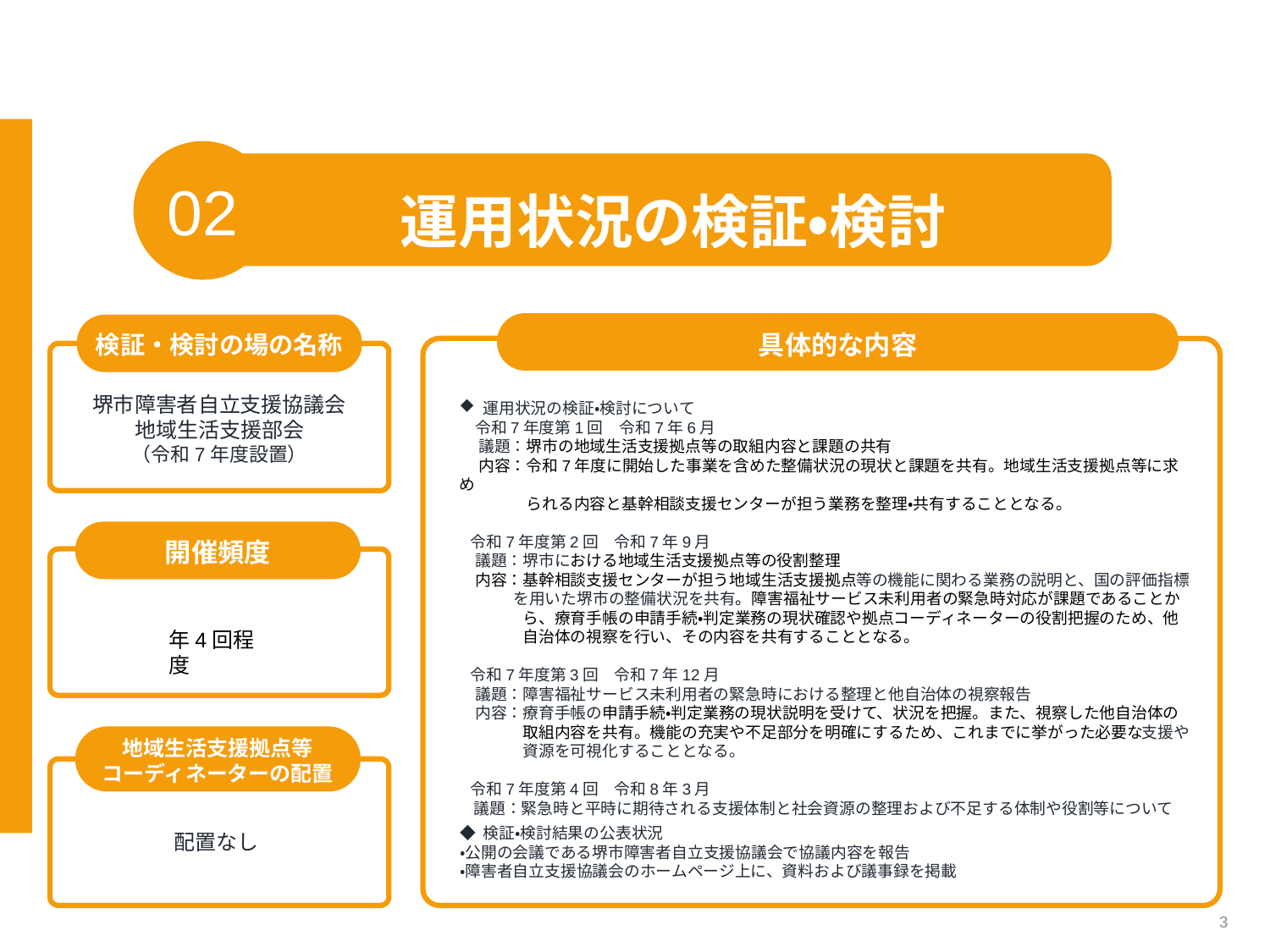

02

運用状況の検証・検討
具体的な内容
検証・検討の場の名称

堺市障害者自立支援協議会地域生活支援部会
（令和7年度設置）
運用状況の検証・検討について
　令和7年度第1回　令和7年6月
　 議題：堺市の地域生活支援拠点等の取組内容と課題の共有
　 内容：令和7年度に開始した事業を含めた整備状況の現状と課題を共有。地域生活支援拠点等に求め
　　　　 られる内容と基幹相談支援センターが担う業務を整理・共有することとなる。

  令和7年度第2回　令和7年9月
　議題：堺市における地域生活支援拠点等の役割整理
　内容：基幹相談支援センターが担う地域生活支援拠点等の機能に関わる業務の説明と、国の評価指標
              を用いた堺市の整備状況を共有。障害福祉サービス未利用者の緊急時対応が課題であることか
　　　　ら、療育手帳の申請手続・判定業務の現状確認や拠点コーディネーターの役割把握のため、他
　　　　自治体の視察を行い、その内容を共有することとなる。

  令和7年度第3回　令和7年12月
　議題：障害福祉サービス未利用者の緊急時における整理と他自治体の視察報告
　内容：療育手帳の申請手続・判定業務の現状説明を受けて、状況を把握。また、視察した他自治体の
　　　　取組内容を共有。機能の充実や不足部分を明確にするため、これまでに挙がった必要な支援や
　　　　資源を可視化することとなる。

  令和7年度第4回　令和8年3月
   議題：緊急時と平時に期待される支援体制と社会資源の整理および不足する体制や役割等について

開催頻度

年4回程度
地域生活支援拠点等
コーディネーターの配置

◆ 検証・検討結果の公表状況
・公開の会議である堺市障害者自立支援協議会で協議内容を報告
・障害者自立支援協議会のホームページ上に、資料および議事録を掲載

配置なし
3